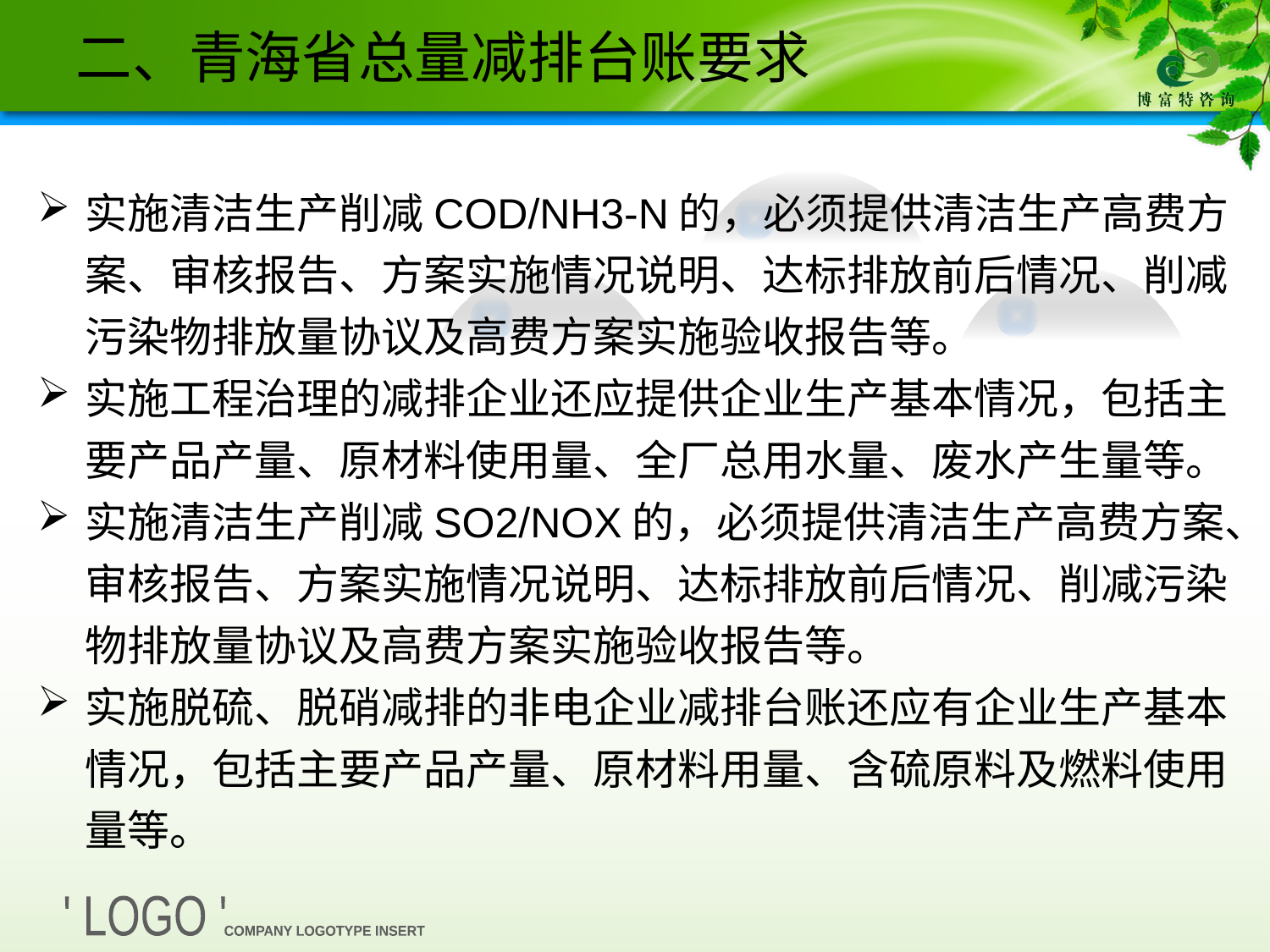

二、青海省总量减排台账要求
实施清洁生产削减COD/NH3-N的，必须提供清洁生产高费方案、审核报告、方案实施情况说明、达标排放前后情况、削减污染物排放量协议及高费方案实施验收报告等。
实施工程治理的减排企业还应提供企业生产基本情况，包括主要产品产量、原材料使用量、全厂总用水量、废水产生量等。
实施清洁生产削减SO2/NOX的，必须提供清洁生产高费方案、审核报告、方案实施情况说明、达标排放前后情况、削减污染物排放量协议及高费方案实施验收报告等。
实施脱硫、脱硝减排的非电企业减排台账还应有企业生产基本情况，包括主要产品产量、原材料用量、含硫原料及燃料使用量等。